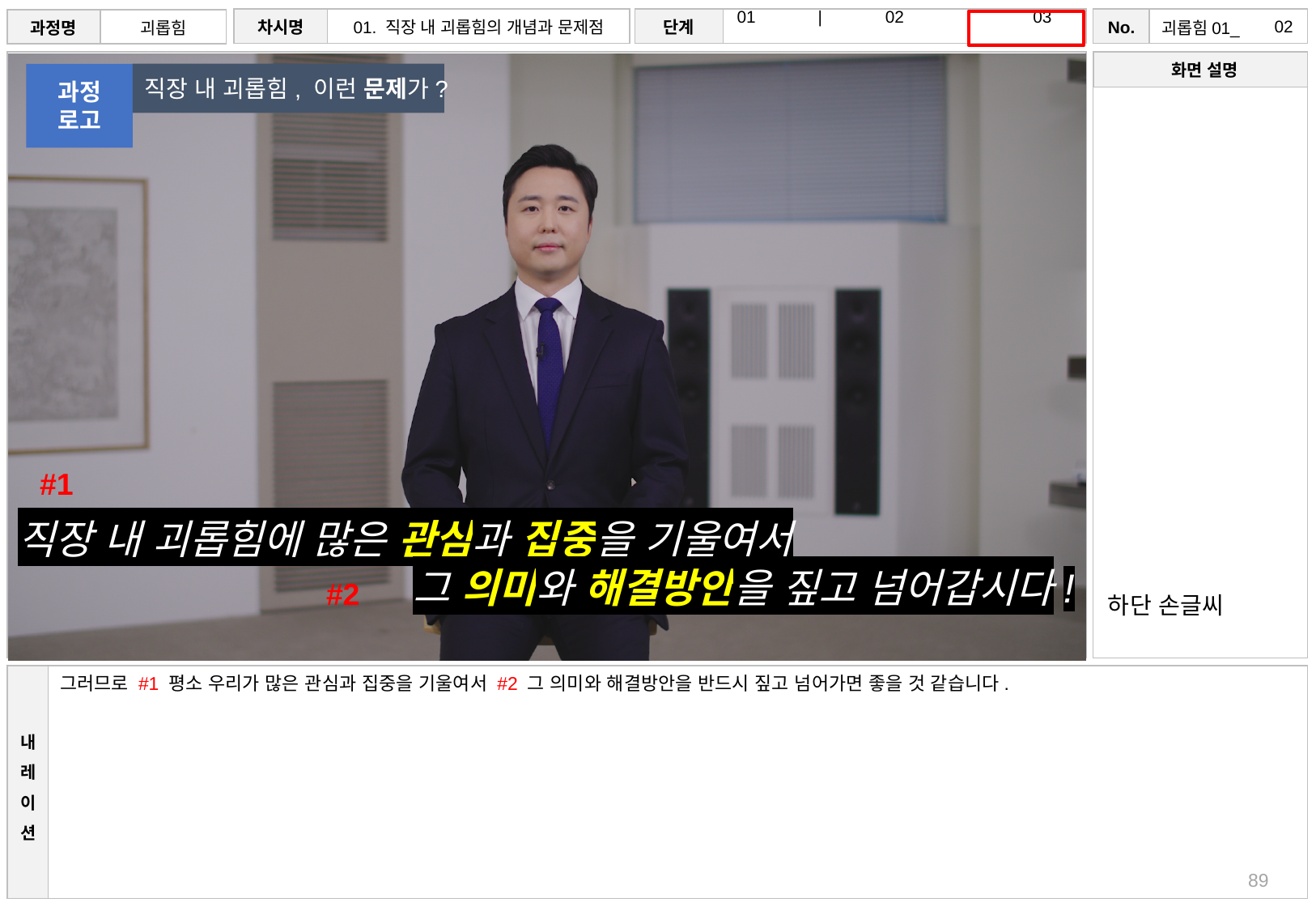

# 02
직장 내 괴롭힘, 이런 문제가?
과정
로고

#1
직장 내 괴롭힘에 많은 관심과 집중을 기울여서
                                  그 의미와 해결방안을 짚고 넘어갑시다!
#2
하단 손글씨
그러므로 #1 평소 우리가 많은 관심과 집중을 기울여서 #2 그 의미와 해결방안을 반드시 짚고 넘어가면 좋을 것 같습니다.
89